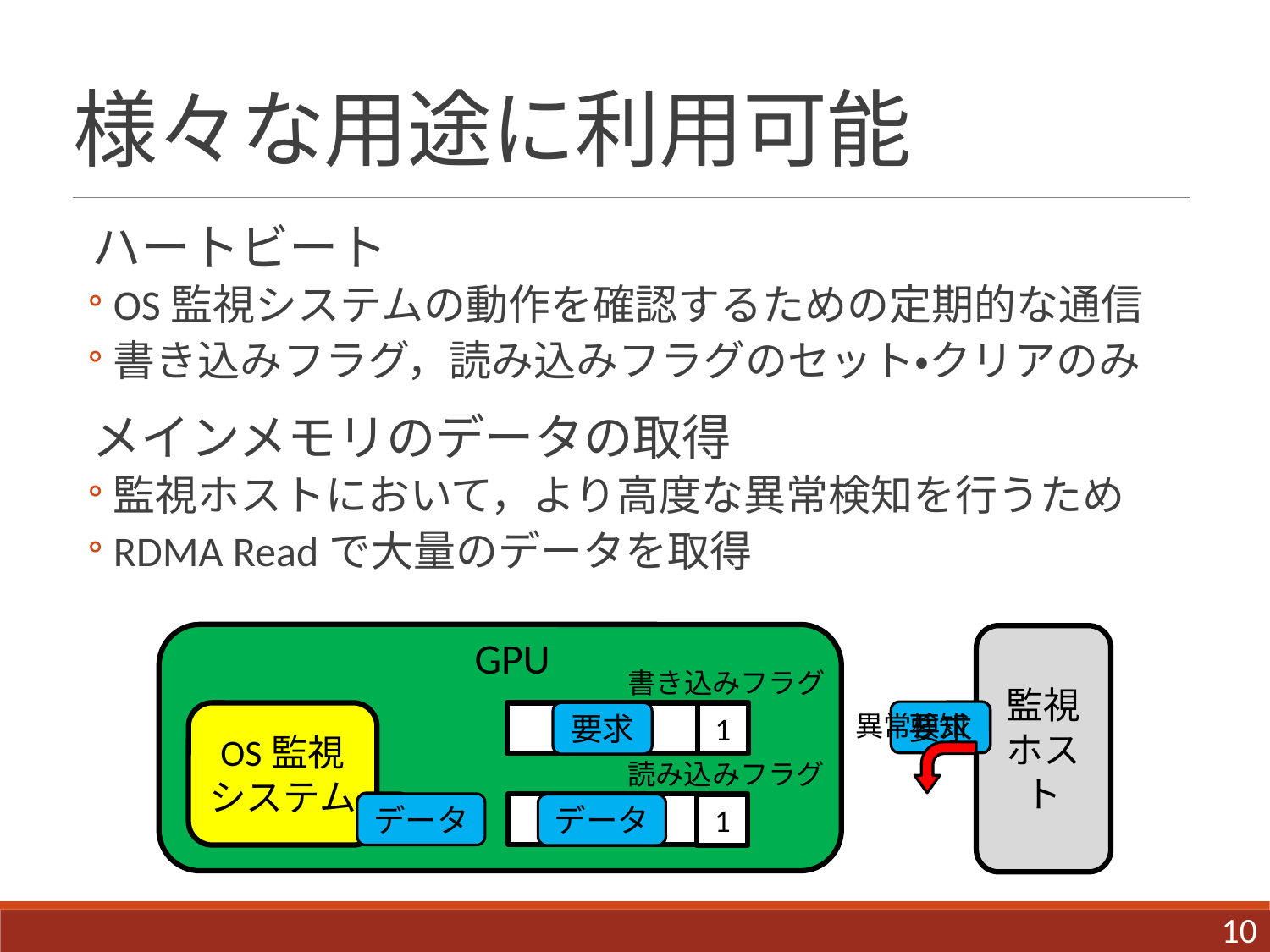

# 様々な用途に利用可能
ハートビート
OS監視システムの動作を確認するための定期的な通信
書き込みフラグ，読み込みフラグのセット・クリアのみ
メインメモリのデータの取得
監視ホストにおいて，より高度な異常検知を行うため
RDMA Readで大量のデータを取得

GPU
監視ホスト
書き込みフラグ
要求
1
異常検知
OS監視
システム
要求
要求
1
0

読み込みフラグ
1
データ
データ
0
データ
1
10